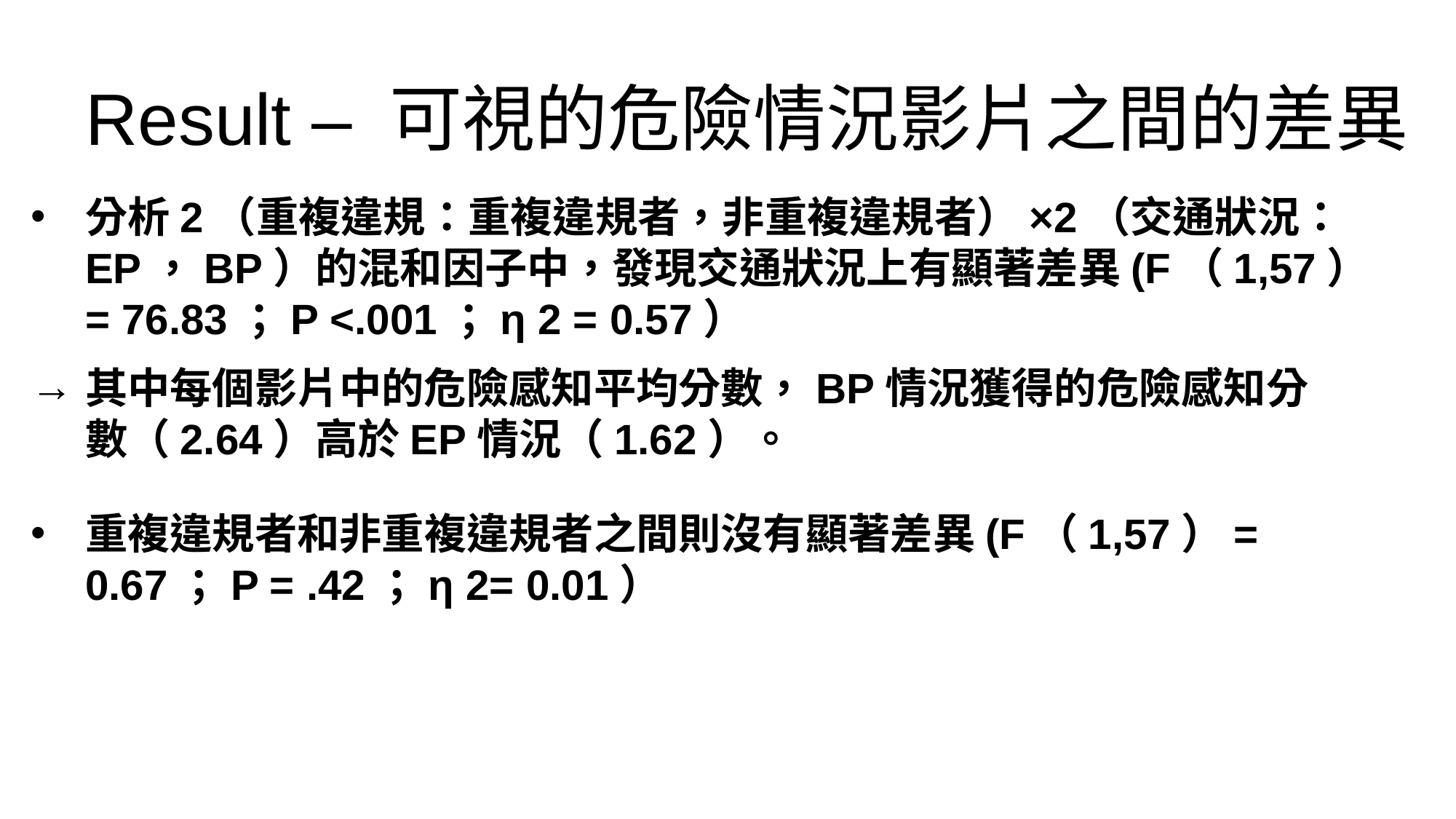

Result – 可視的危險情況影片之間的差異
分析2（重複違規：重複違規者，非重複違規者）×2（交通狀況：EP，BP）的混和因子中，發現交通狀況上有顯著差異(F（1,57）= 76.83；P <.001；η 2 = 0.57）
其中每個影片中的危險感知平均分數，BP情況獲得的危險感知分數（2.64）高於EP情況（1.62）。
重複違規者和非重複違規者之間則沒有顯著差異(F（1,57）= 0.67；P = .42；η 2= 0.01）